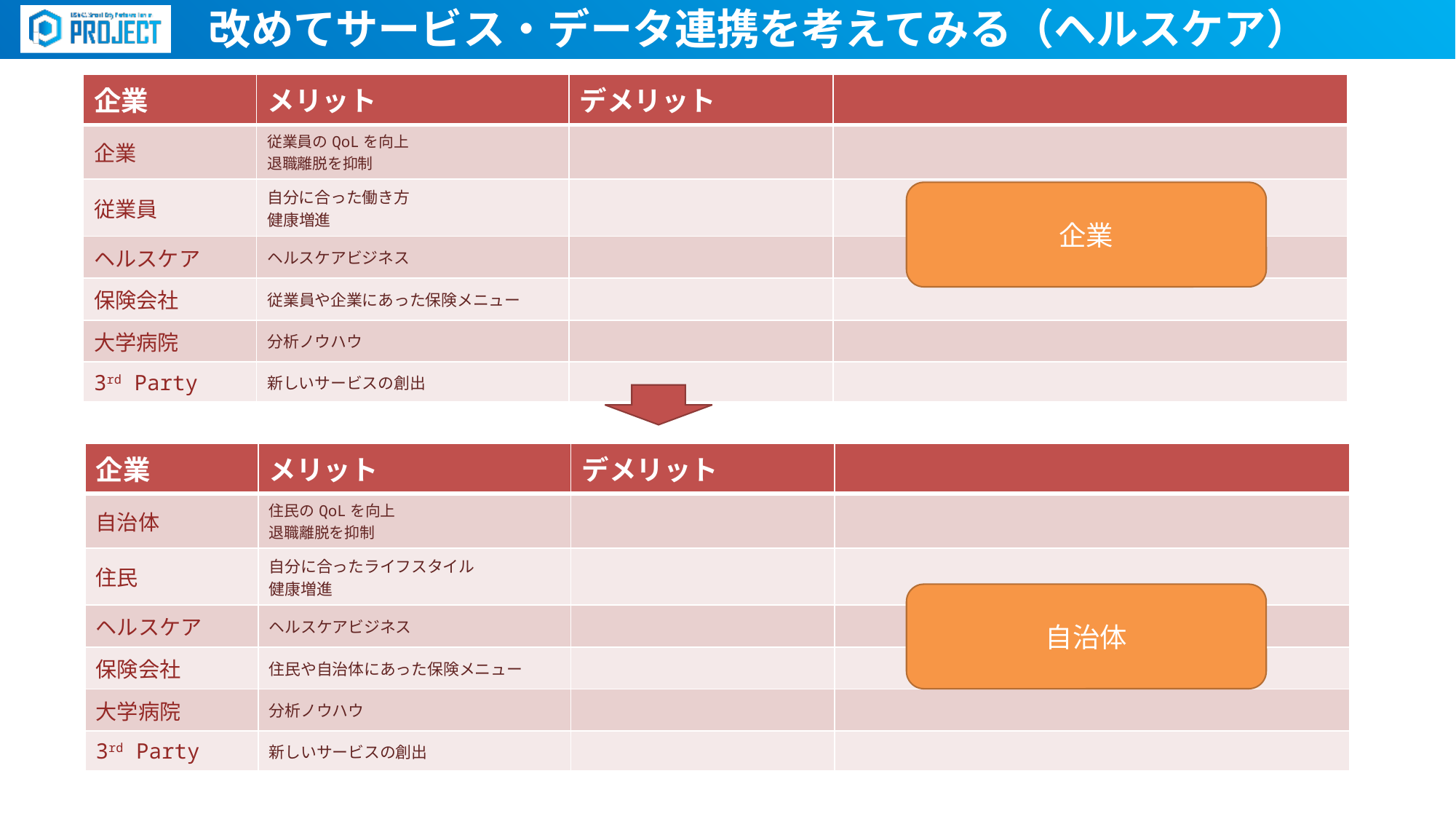

改めてサービス・データ連携を考えてみる（ヘルスケア）
| 企業 | メリット | デメリット |  |
| --- | --- | --- | --- |
| 企業 | 従業員のQoLを向上 退職離脱を抑制 |  |  |
| 従業員 | 自分に合った働き方 健康増進 |  |  |
| ヘルスケア | ヘルスケアビジネス |  |  |
| 保険会社 | 従業員や企業にあった保険メニュー |  |  |
| 大学病院 | 分析ノウハウ |  |  |
| 3rd Party | 新しいサービスの創出 |  |  |
企業

| 企業 | メリット | デメリット |  |
| --- | --- | --- | --- |
| 自治体 | 住民のQoLを向上 退職離脱を抑制 |  |  |
| 住民 | 自分に合ったライフスタイル 健康増進 |  |  |
| ヘルスケア | ヘルスケアビジネス |  |  |
| 保険会社 | 住民や自治体にあった保険メニュー |  |  |
| 大学病院 | 分析ノウハウ |  |  |
| 3rd Party | 新しいサービスの創出 |  |  |
自治体